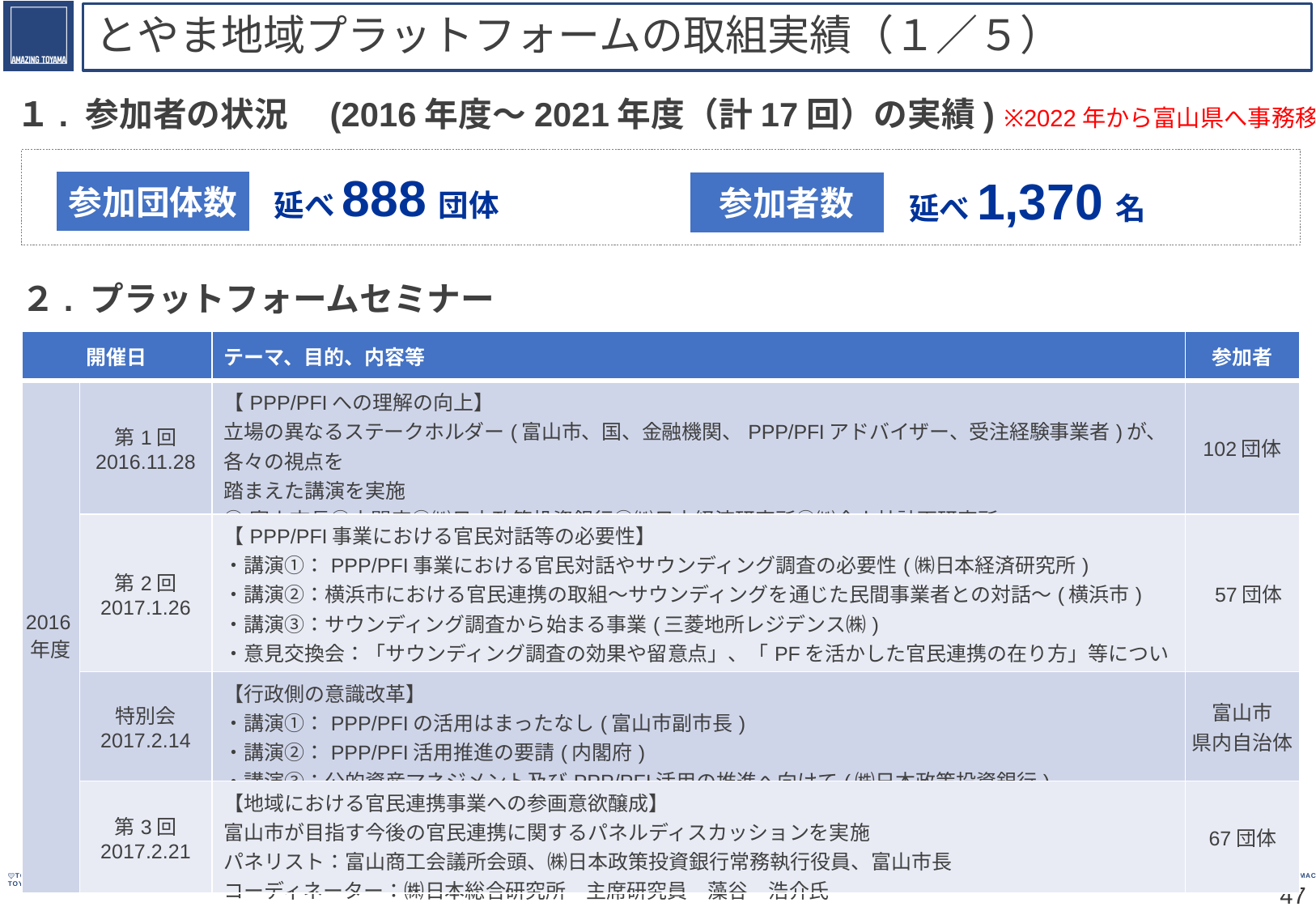

# とやま地域プラットフォームの取組実績（１／５）
１. 参加者の状況　(2016年度～2021年度（計17回）の実績) ※2022年から富山県へ事務移管

延べ888団体
延べ1,370名
参加団体数
参加者数
２. プラットフォームセミナー
| 開催日 |  | テーマ、目的、内容等 | 参加者 |
| --- | --- | --- | --- |
| 2016年度 | 第1回 2016.11.28 | 【PPP/PFIへの理解の向上】 立場の異なるステークホルダー(富山市、国、金融機関、PPP/PFIアドバイザー、受注経験事業者)が、各々の視点を 踏まえた講演を実施 ①富山市長②内閣府③㈱日本政策投資銀行④㈱日本経済研究所⑤㈱合人社計画研究所 | 102団体 |
|  | 第2回 2017.1.26 | 【PPP/PFI事業における官民対話等の必要性】 ・講演①：PPP/PFI事業における官民対話やサウンディング調査の必要性(㈱日本経済研究所) ・講演②：横浜市における官民連携の取組～サウンディングを通じた民間事業者との対話～(横浜市) ・講演③：サウンディング調査から始まる事業(三菱地所レジデンス㈱) ・意見交換会：「サウンディング調査の効果や留意点」、「PFを活かした官民連携の在り方」等について意見交換 | 57団体 |
|  | 特別会 2017.2.14 | 【行政側の意識改革】 ・講演①：PPP/PFIの活用はまったなし(富山市副市長) ・講演②：PPP/PFI活用推進の要請(内閣府) ・講演③：公的資産マネジメント及びPPP/PFI活用の推進へ向けて(㈱日本政策投資銀行) | 富山市 県内自治体 |
|  | 第3回 2017.2.21 | 【地域における官民連携事業への参画意欲醸成】 富山市が目指す今後の官民連携に関するパネルディスカッションを実施 パネリスト：富山商工会議所会頭、㈱日本政策投資銀行常務執行役員、富山市長 コーディネーター：㈱日本総合研究所　主席研究員　藻谷　浩介氏 | 67団体 |